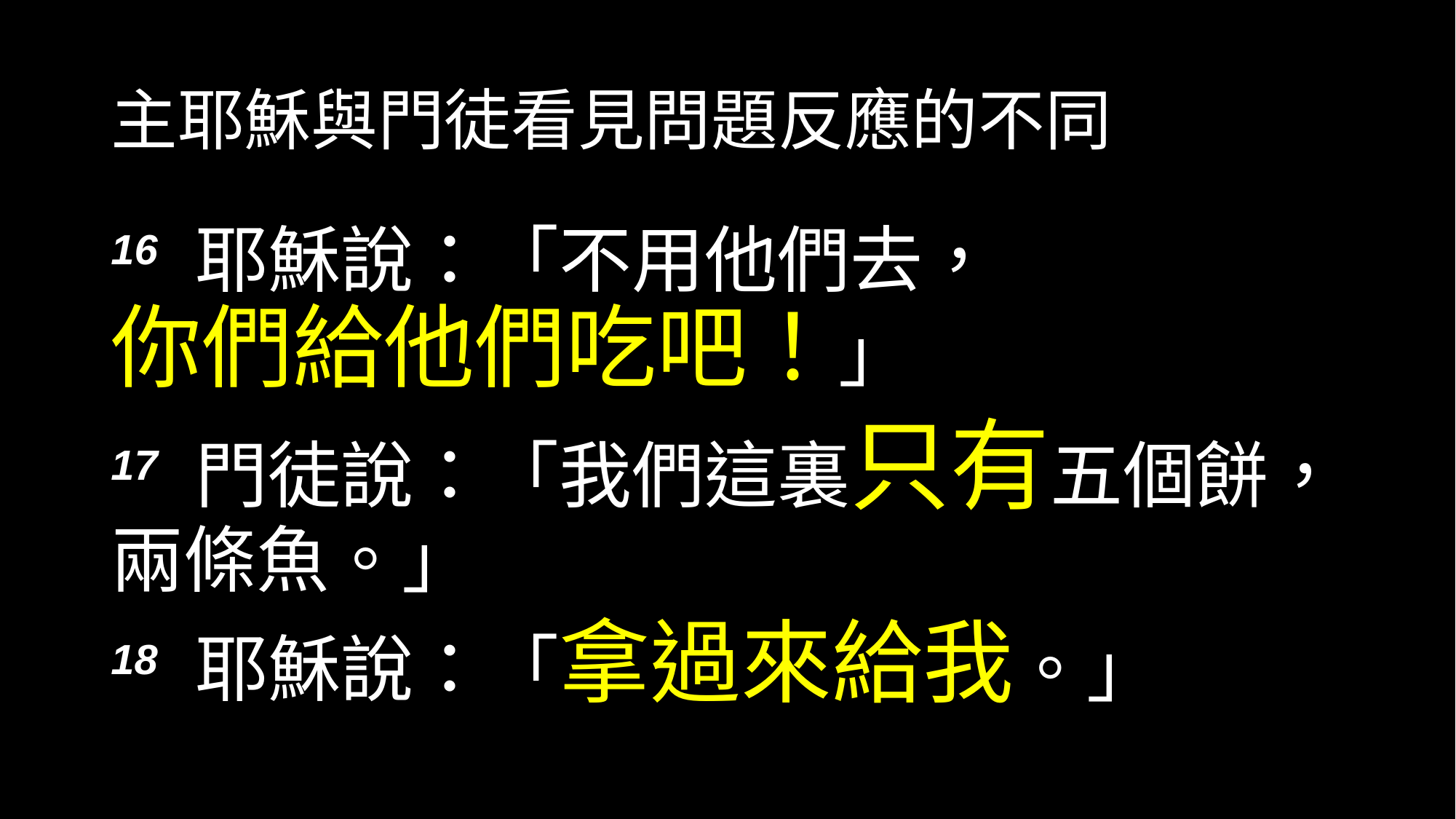

# 主耶穌與門徒看見問題反應的不同
16 耶穌說：「不用他們去，
你們給他們吃吧！」
17 門徒說：「我們這裏只有五個餅，兩條魚。」
18 耶穌說：「拿過來給我。」